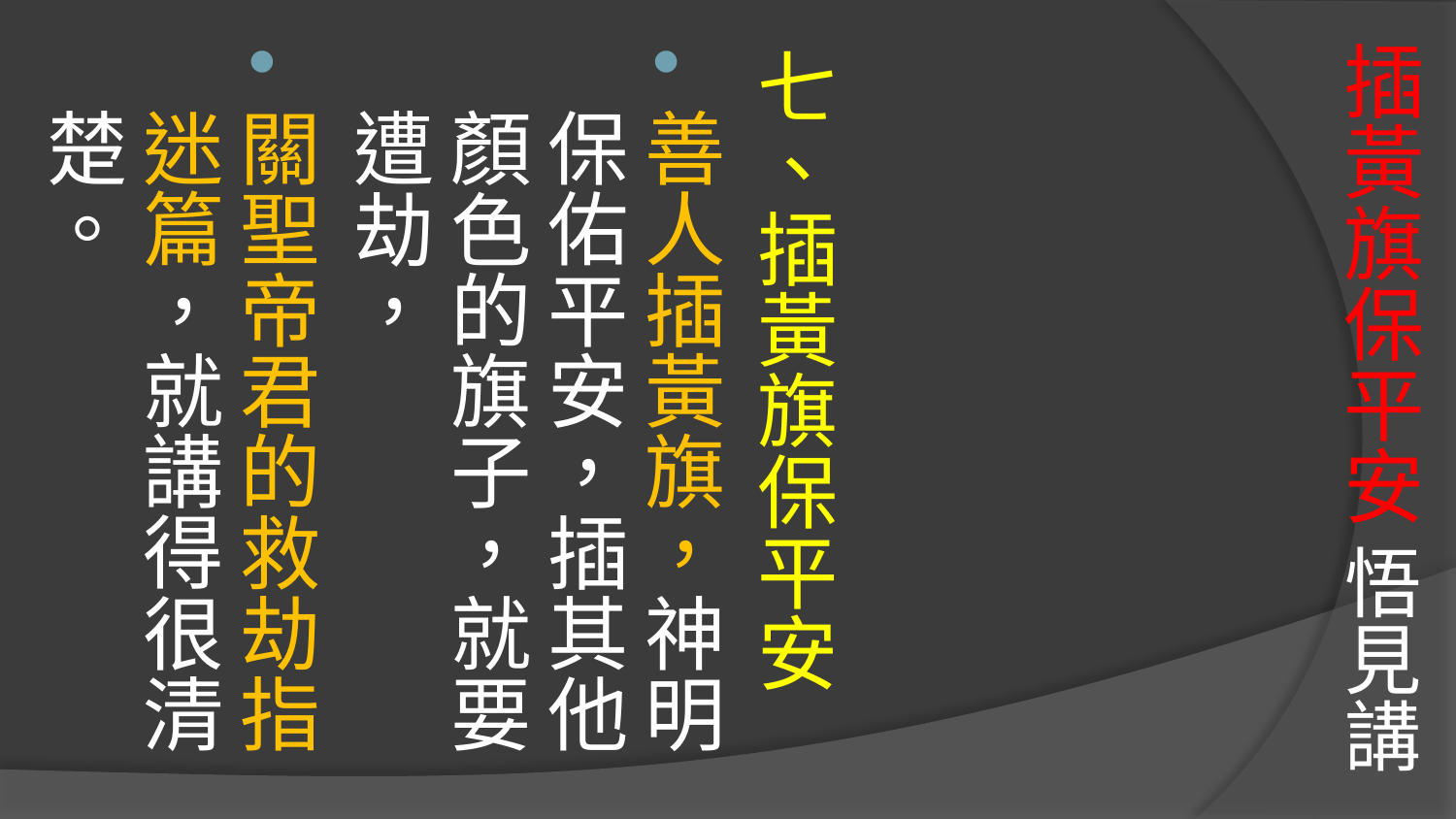

# 插黃旗保平安 悟見講
七、插黃旗保平安
善人插黃旗，神明保佑平安，插其他顏色的旗子，就要遭劫，
關聖帝君的救劫指迷篇，就講得很清楚。